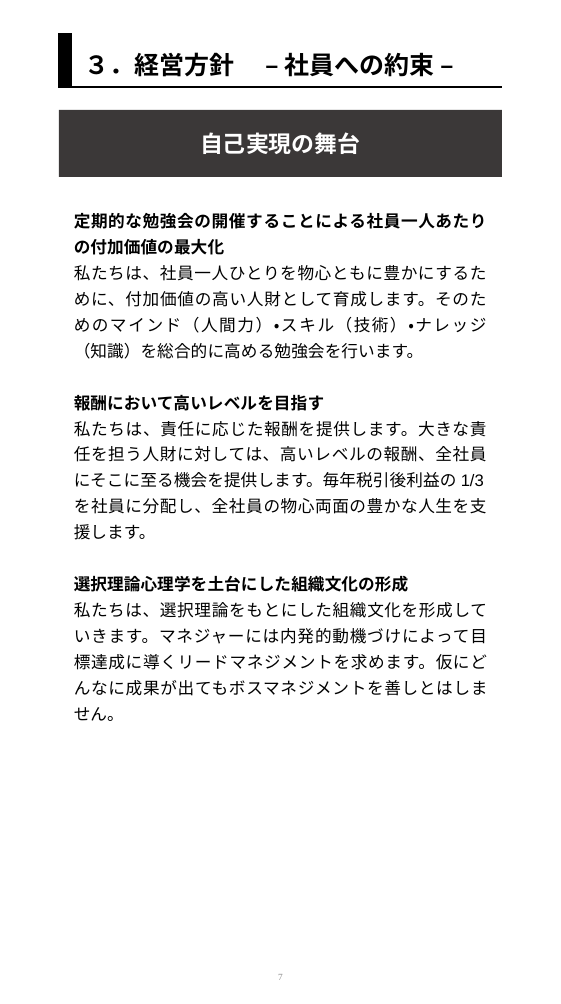

３．経営方針　 – 社員への約束 –
自己実現の舞台
責任を取りたくない社員がいる
⇒責任を取ることで報酬が増える。

人財
人財
人済
人罪
定期的な勉強会の開催することによる社員一人あたりの付加価値の最大化
私たちは、社員一人ひとりを物心ともに豊かにするために、付加価値の高い人財として育成します。そのためのマインド（人間力）・スキル（技術）・ナレッジ（知識）を総合的に高める勉強会を行います。

報酬において高いレベルを目指す
私たちは、責任に応じた報酬を提供します。大きな責任を担う人財に対しては、高いレベルの報酬、全社員にそこに至る機会を提供します。毎年税引後利益の1/3を社員に分配し、全社員の物心両面の豊かな人生を支援します。

選択理論心理学を土台にした組織文化の形成
私たちは、選択理論をもとにした組織文化を形成していきます。マネジャーには内発的動機づけによって目標達成に導くリードマネジメントを求めます。仮にどんなに成果が出てもボスマネジメントを善しとはしません。
7